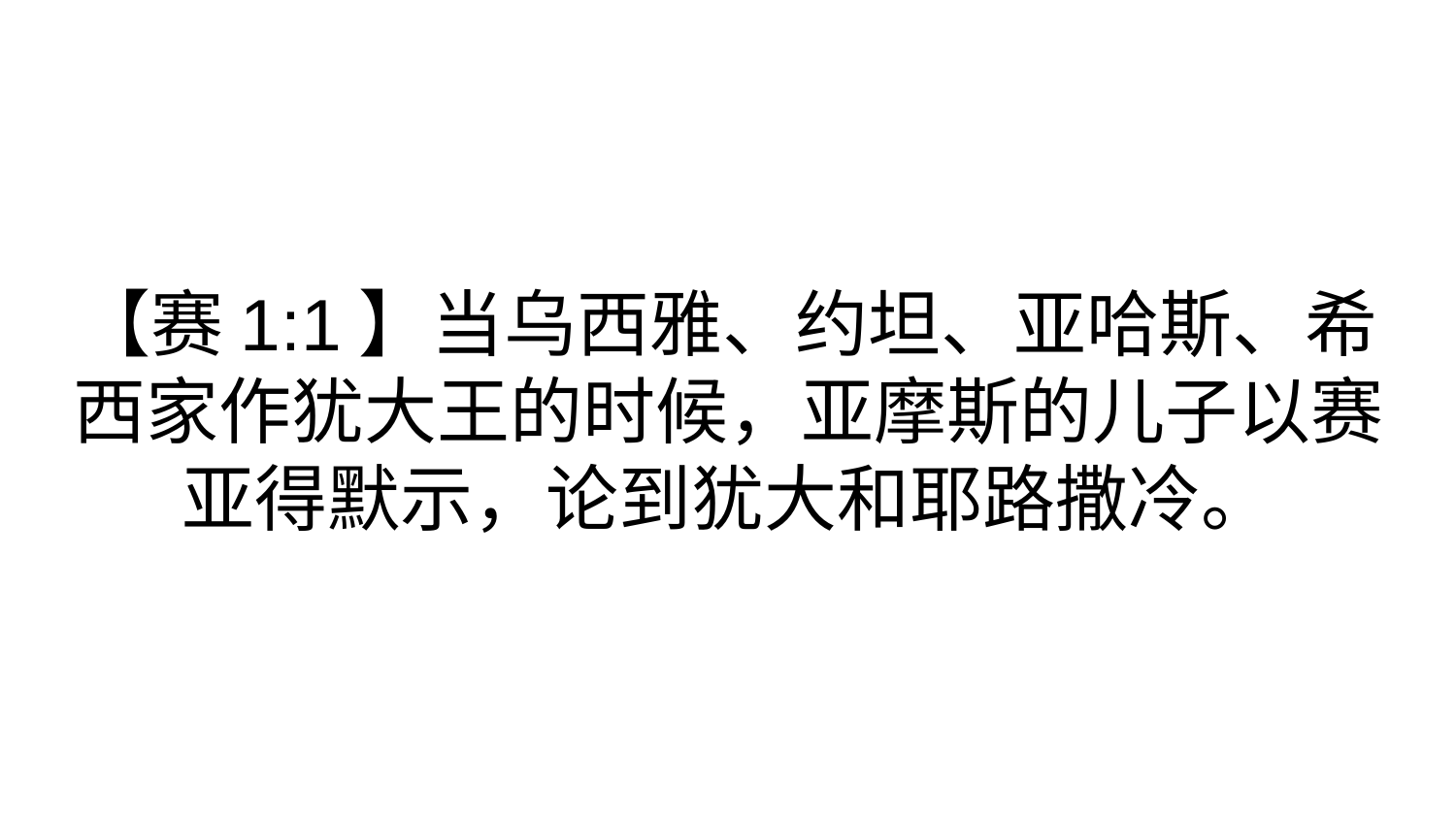

# 【赛1:1】当乌西雅、约坦、亚哈斯、希西家作犹大王的时候，亚摩斯的儿子以赛亚得默示，论到犹大和耶路撒冷。